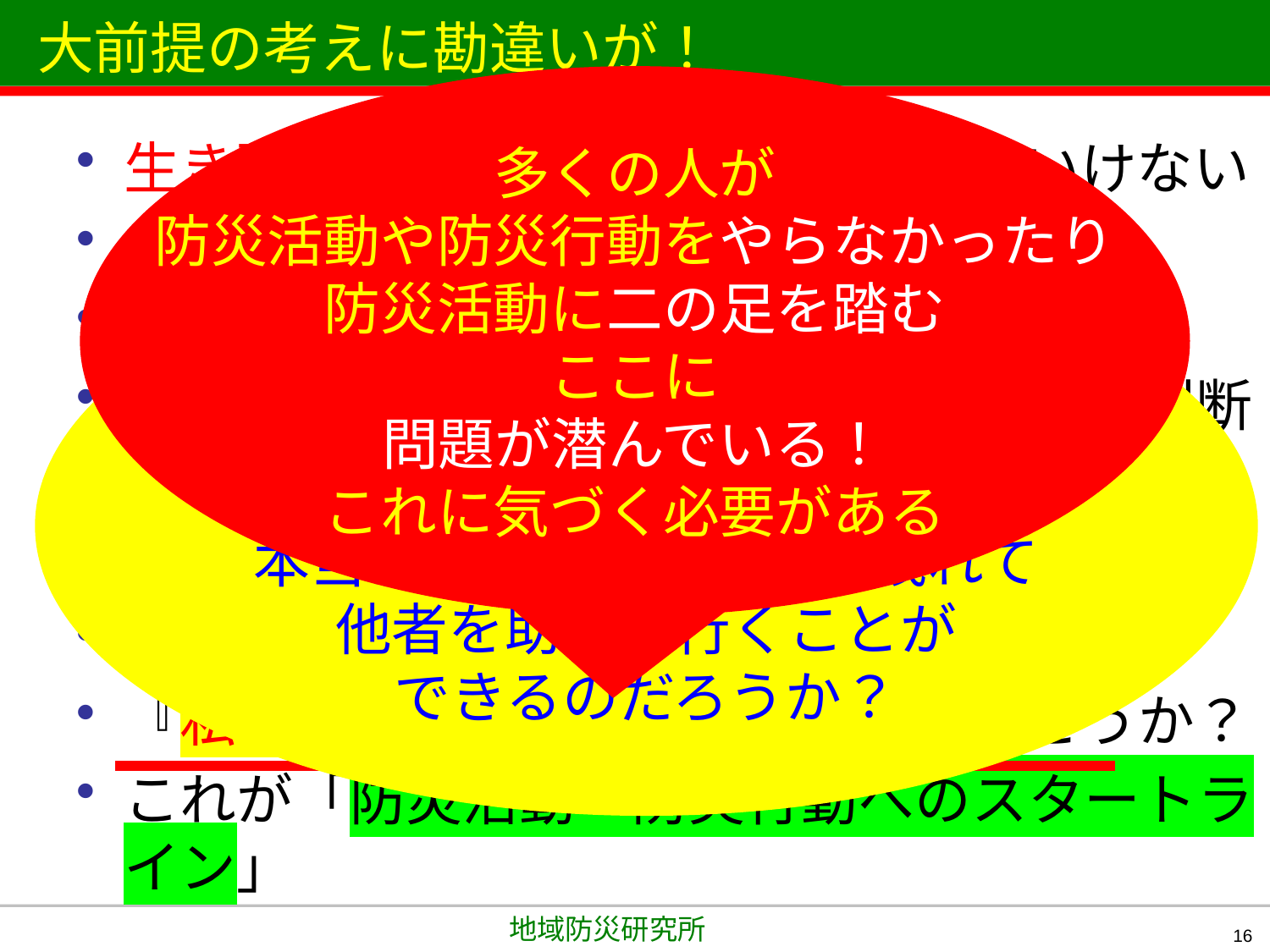

# 大前提の考えに勘違いが！
多くの人が
防災活動や防災行動をやらなかったり
防災活動に二の足を踏む
ここに
問題が潜んでいる！
これに気づく必要がある
生き残れたという大前提で考えてはいけない
日常と違うことが起こったとき
落ち着いて判断をする余裕も必要　だが！
落ち着いてという余裕も無い短時間での判断
そこで大切なキーワードがある！
「決める」「決めておく」
例えば？
『私は助かりたい』と思っているかどうか？
これが「防災活動・防災行動へのスタートライン」
見受けられる防災活動・防災訓練は
生き残れたことを
大前提に行われる活動が多い！
本当にケガもせず、生き残れて
他者を助けに行くことが
できるのだろうか？